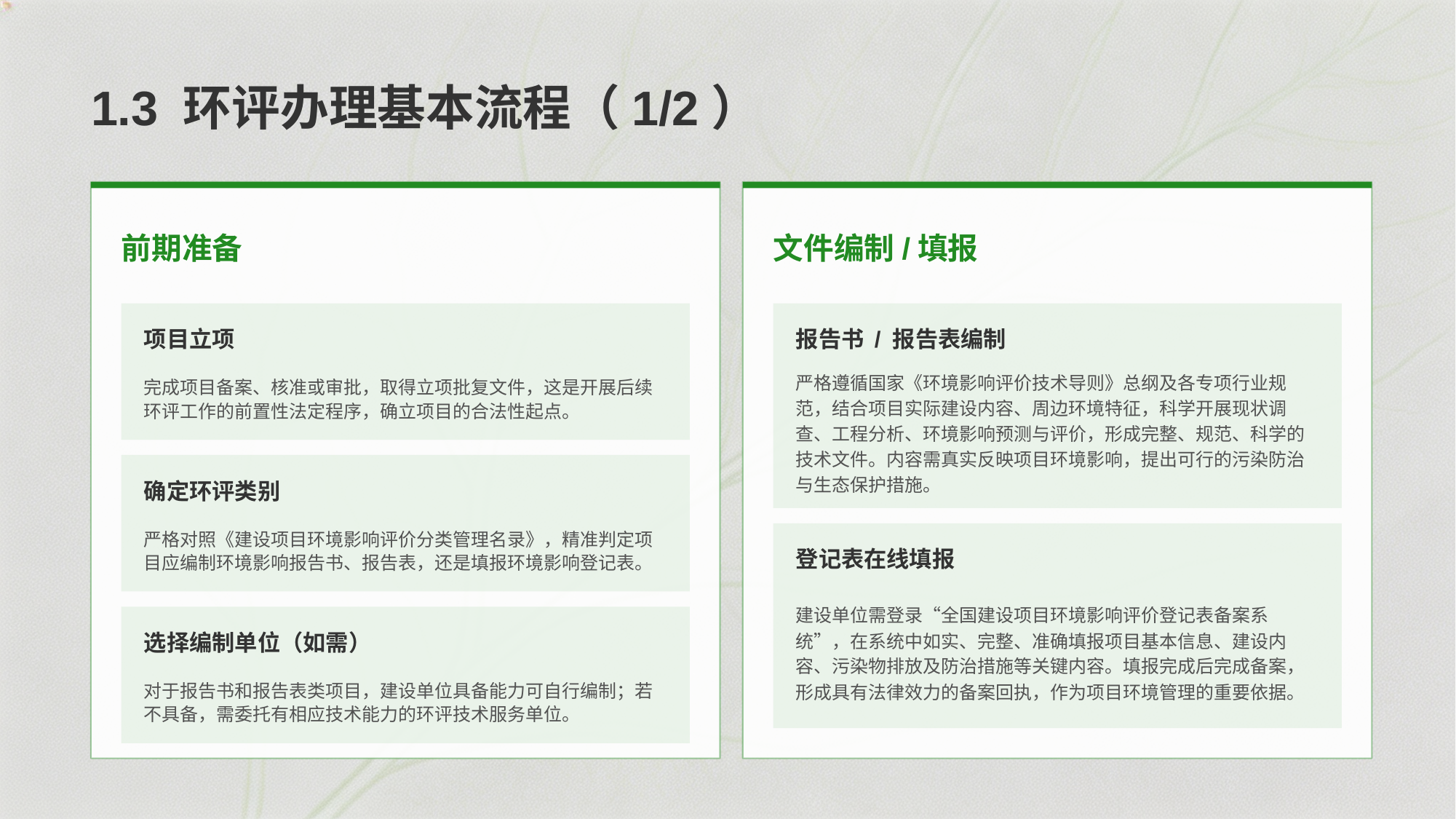

1.3 环评办理基本流程（1/2）

前期准备
文件编制/填报

项目立项
报告书 / 报告表编制
完成项目备案、核准或审批，取得立项批复文件，这是开展后续环评工作的前置性法定程序，确立项目的合法性起点。
严格遵循国家《环境影响评价技术导则》总纲及各专项行业规范，结合项目实际建设内容、周边环境特征，科学开展现状调查、工程分析、环境影响预测与评价，形成完整、规范、科学的技术文件。内容需真实反映项目环境影响，提出可行的污染防治与生态保护措施。

确定环评类别
严格对照《建设项目环境影响评价分类管理名录》，精准判定项目应编制环境影响报告书、报告表，还是填报环境影响登记表。

登记表在线填报
建设单位需登录“全国建设项目环境影响评价登记表备案系统”，在系统中如实、完整、准确填报项目基本信息、建设内容、污染物排放及防治措施等关键内容。填报完成后完成备案，形成具有法律效力的备案回执，作为项目环境管理的重要依据。

选择编制单位（如需）
对于报告书和报告表类项目，建设单位具备能力可自行编制；若不具备，需委托有相应技术能力的环评技术服务单位。